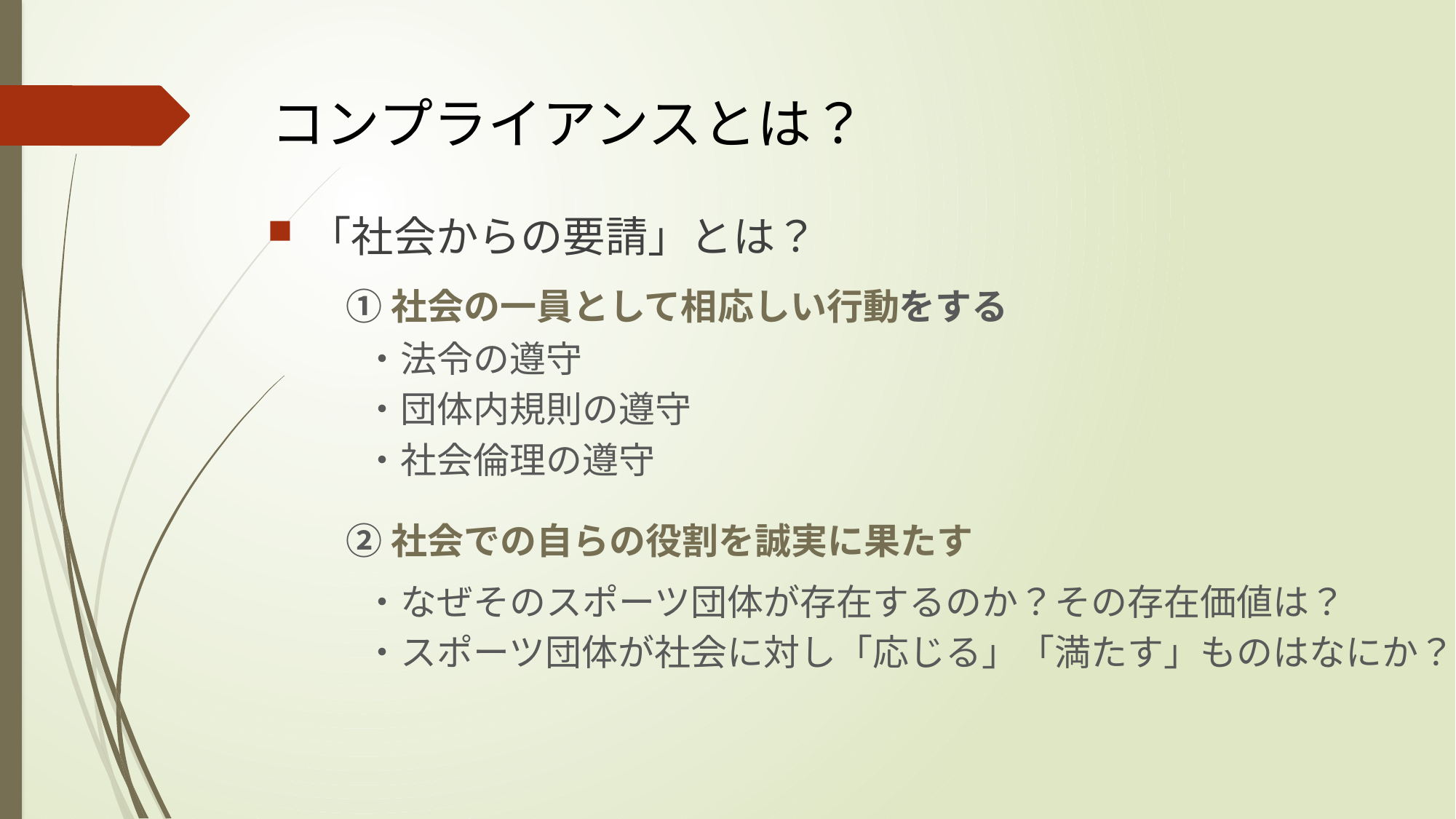

コンプライアンスとは？
「社会からの要請」とは？
①社会の一員として相応しい行動をする
・法令の遵守
・団体内規則の遵守
・社会倫理の遵守

②社会での自らの役割を誠実に果たす
・なぜそのスポーツ団体が存在するのか？その存在価値は？
・スポーツ団体が社会に対し「応じる」「満たす」ものはなにか？